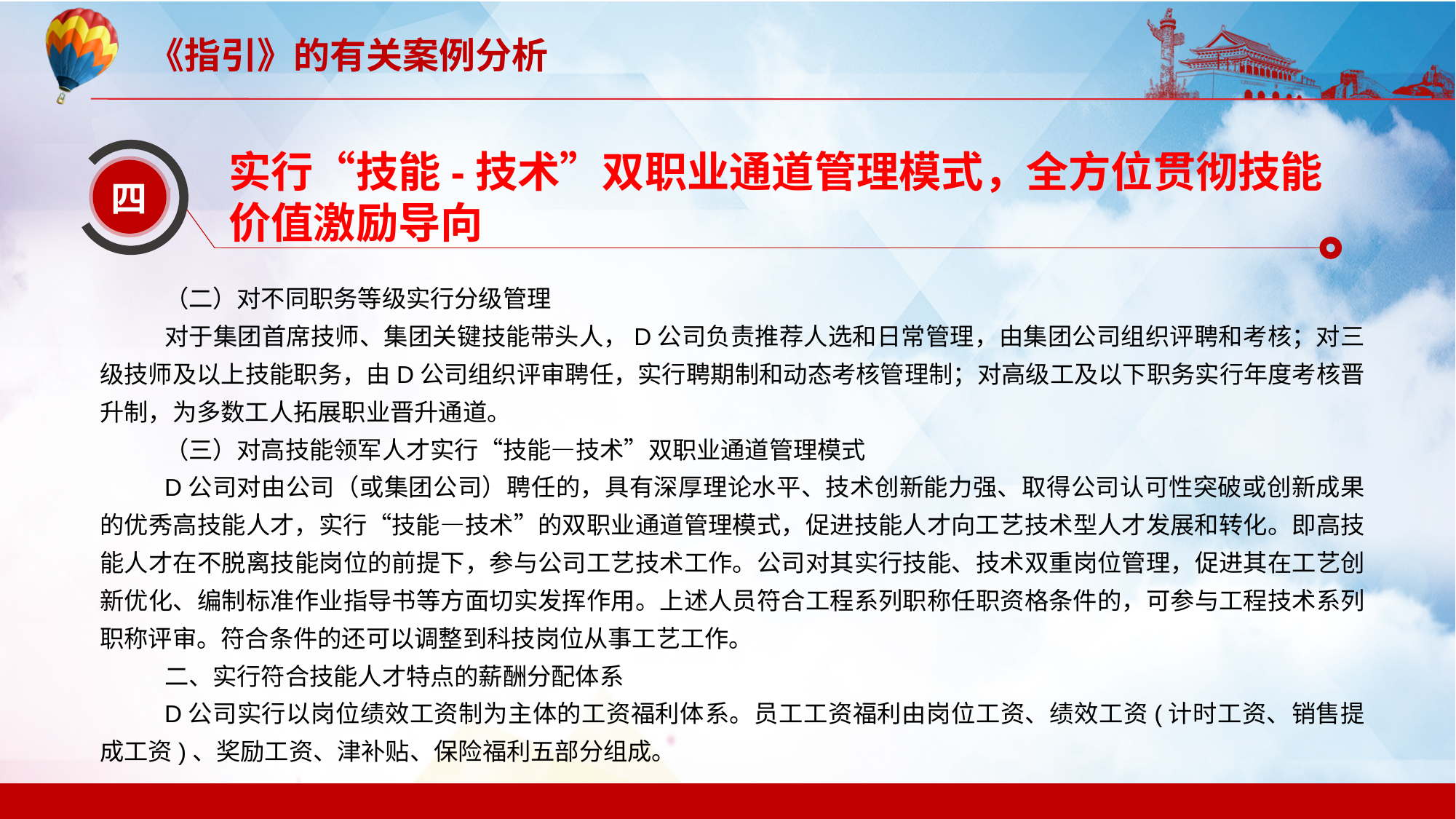

实行“技能-技术”双职业通道管理模式，全方位贯彻技能价值激励导向

四

（二）对不同职务等级实行分级管理
对于集团首席技师、集团关键技能带头人，D公司负责推荐人选和日常管理，由集团公司组织评聘和考核；对三级技师及以上技能职务，由D公司组织评审聘任，实行聘期制和动态考核管理制；对高级工及以下职务实行年度考核晋升制，为多数工人拓展职业晋升通道。
（三）对高技能领军人才实行“技能—技术”双职业通道管理模式
D公司对由公司（或集团公司）聘任的，具有深厚理论水平、技术创新能力强、取得公司认可性突破或创新成果的优秀高技能人才，实行“技能—技术”的双职业通道管理模式，促进技能人才向工艺技术型人才发展和转化。即高技能人才在不脱离技能岗位的前提下，参与公司工艺技术工作。公司对其实行技能、技术双重岗位管理，促进其在工艺创新优化、编制标准作业指导书等方面切实发挥作用。上述人员符合工程系列职称任职资格条件的，可参与工程技术系列职称评审。符合条件的还可以调整到科技岗位从事工艺工作。
二、实行符合技能人才特点的薪酬分配体系
D公司实行以岗位绩效工资制为主体的工资福利体系。员工工资福利由岗位工资、绩效工资(计时工资、销售提成工资)、奖励工资、津补贴、保险福利五部分组成。